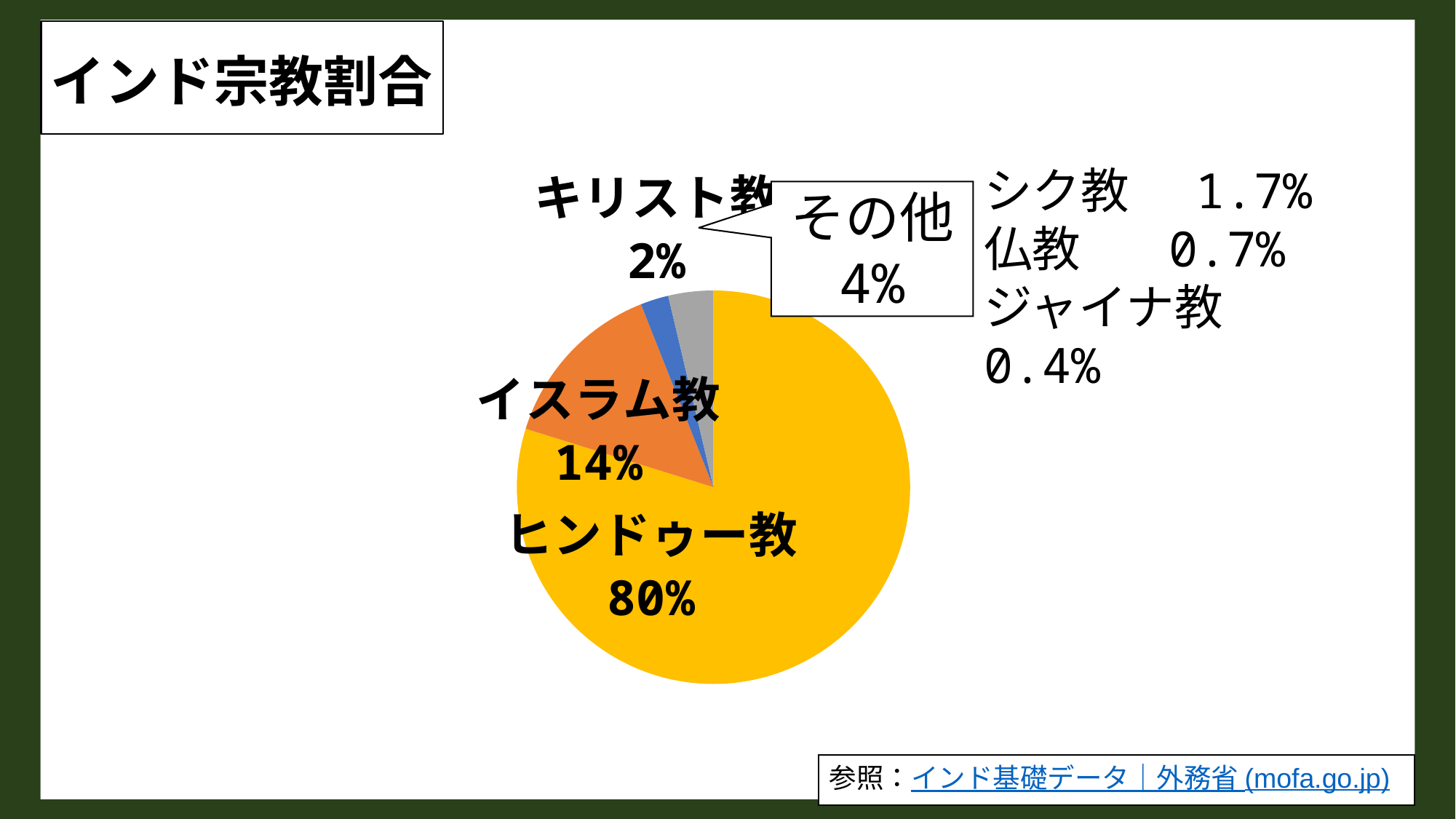

### Chart: インド宗教割合

| Category | 売上高 |
|---|---|
| ヒンドゥー教 | 79.8 |
| イスラム教 | 14.2 |
| キリスト教 | 2.3 |
| その他 | 3.7 |
シク教     1.7%
仏教       0.7%
ジャイナ教 0.4%
その他
4%
参照：インド基礎データ｜外務省 (mofa.go.jp)